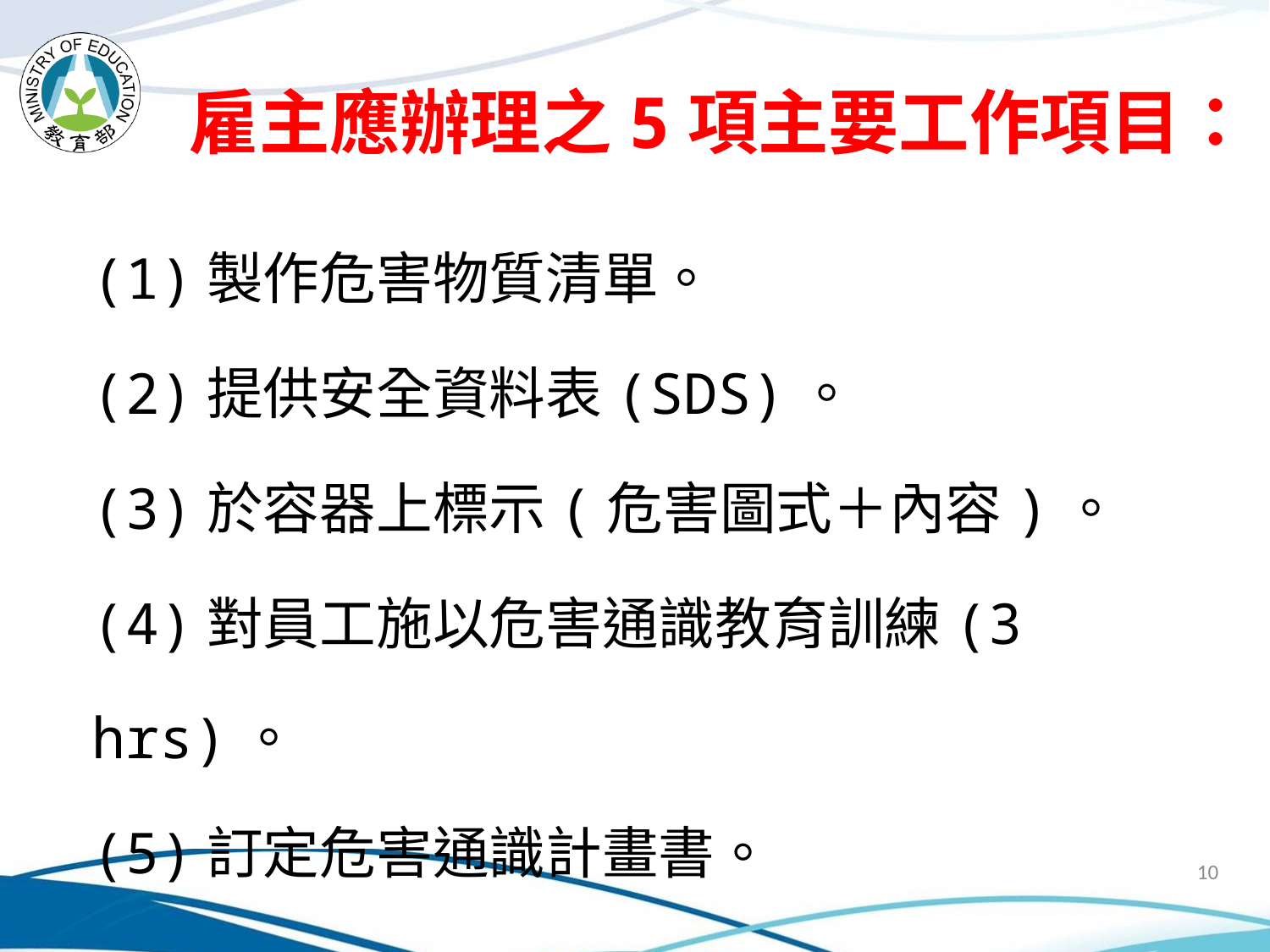

雇主應辦理之5項主要工作項目：
(1)製作危害物質清單。
(2)提供安全資料表(SDS)。
(3)於容器上標示(危害圖式＋內容)。
(4)對員工施以危害通識教育訓練(3 hrs)。
(5)訂定危害通識計畫書。
10